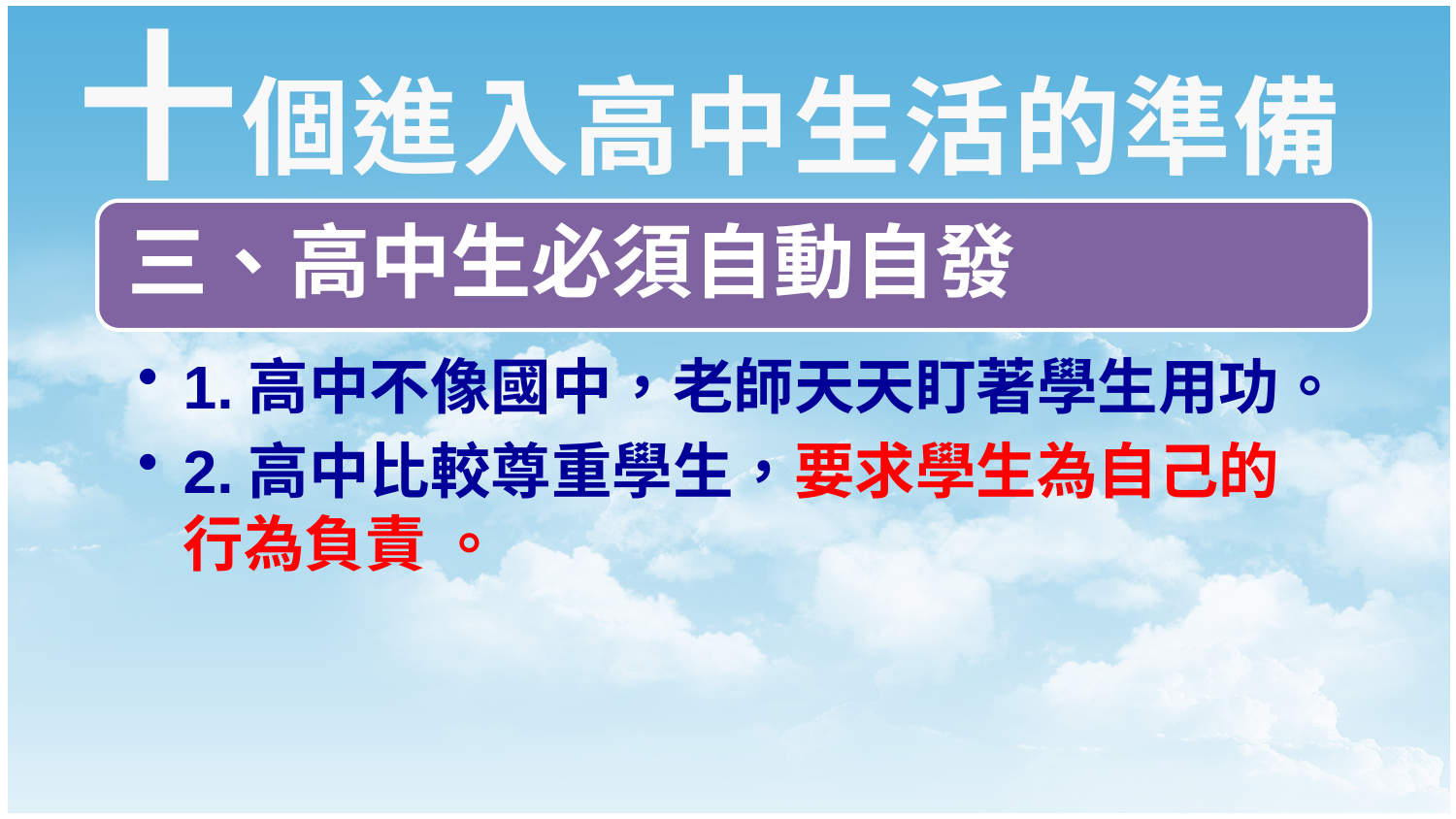

十個進入高中生活的準備
三、高中生必須自動自發
1.高中不像國中，老師天天盯著學生用功。
2.高中比較尊重學生，要求學生為自己的行為負責 。